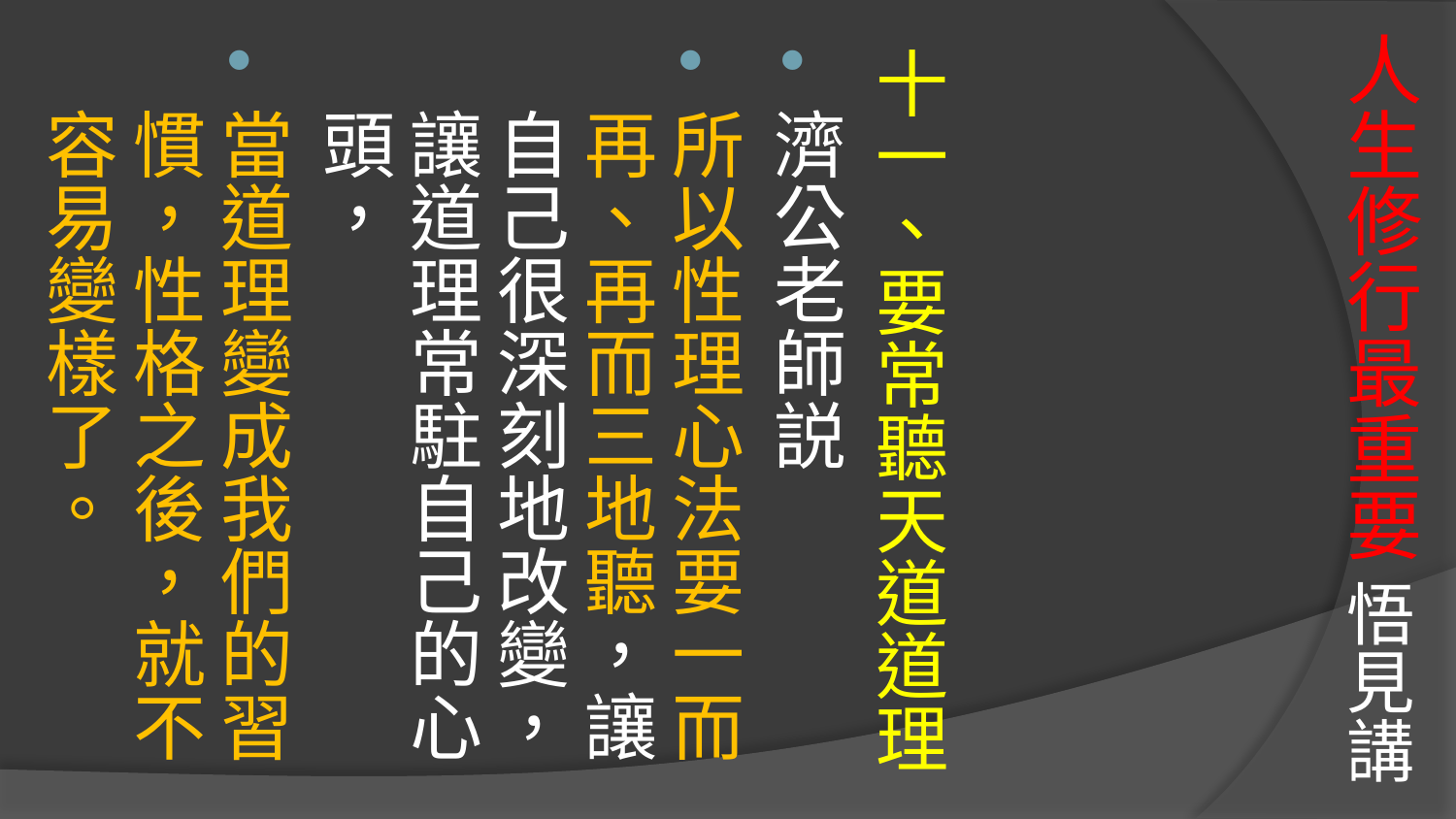

# 人生修行最重要 悟見講
十一、要常聽天道道理
濟公老師説
所以性理心法要一而再、再而三地聽，讓自己很深刻地改變，讓道理常駐自己的心頭，
當道理變成我們的習慣，性格之後，就不容易變樣了。